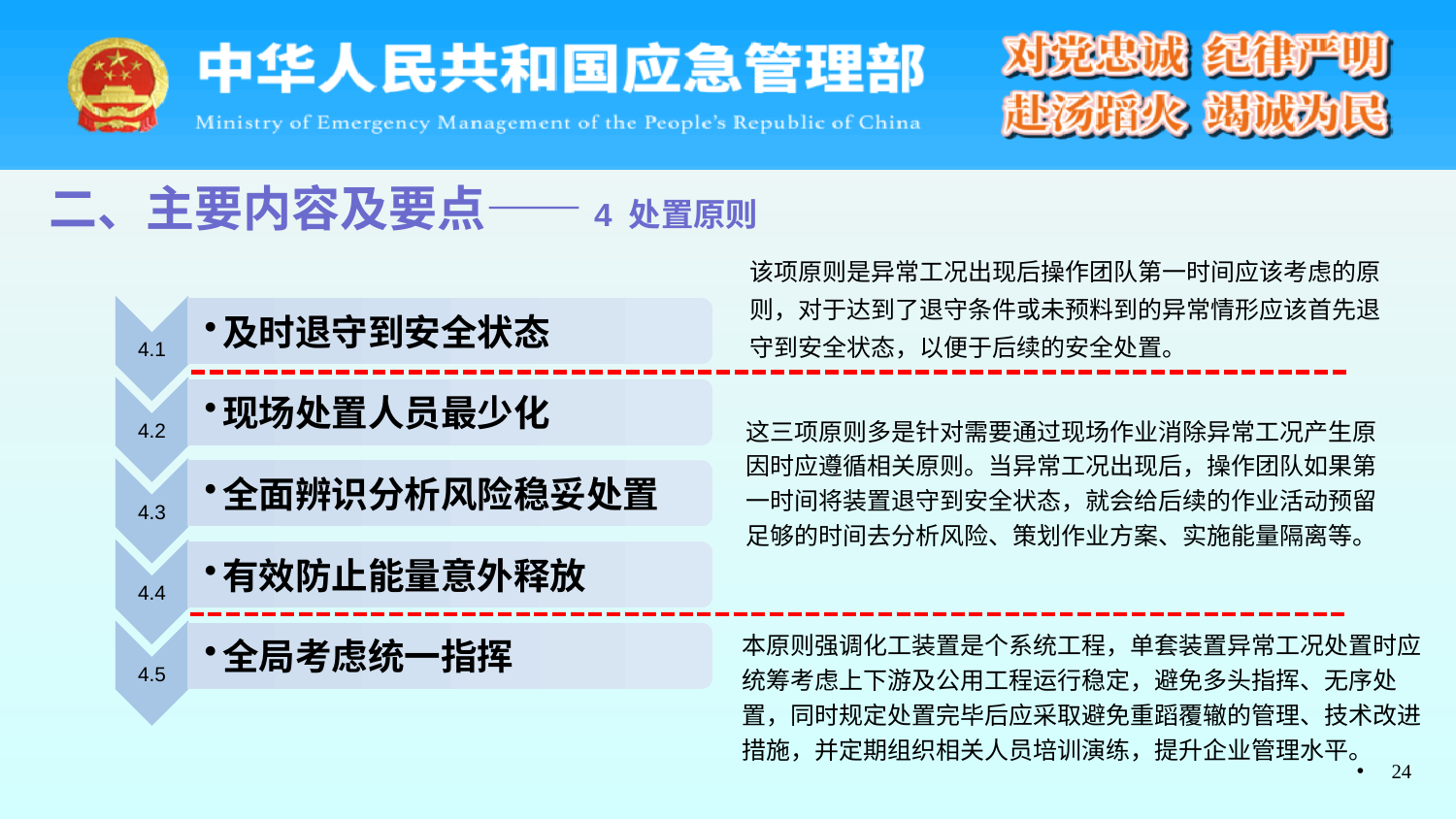

二、主要内容及要点——4 处置原则
该项原则是异常工况出现后操作团队第一时间应该考虑的原则，对于达到了退守条件或未预料到的异常情形应该首先退守到安全状态，以便于后续的安全处置。
4.1
及时退守到安全状态
4.2
现场处置人员最少化
4.3
全面辨识分析风险稳妥处置
4.4
有效防止能量意外释放
4.5
全局考虑统一指挥
这三项原则多是针对需要通过现场作业消除异常工况产生原因时应遵循相关原则。当异常工况出现后，操作团队如果第一时间将装置退守到安全状态，就会给后续的作业活动预留足够的时间去分析风险、策划作业方案、实施能量隔离等。
本原则强调化工装置是个系统工程，单套装置异常工况处置时应统筹考虑上下游及公用工程运行稳定，避免多头指挥、无序处置，同时规定处置完毕后应采取避免重蹈覆辙的管理、技术改进措施，并定期组织相关人员培训演练，提升企业管理水平。
24